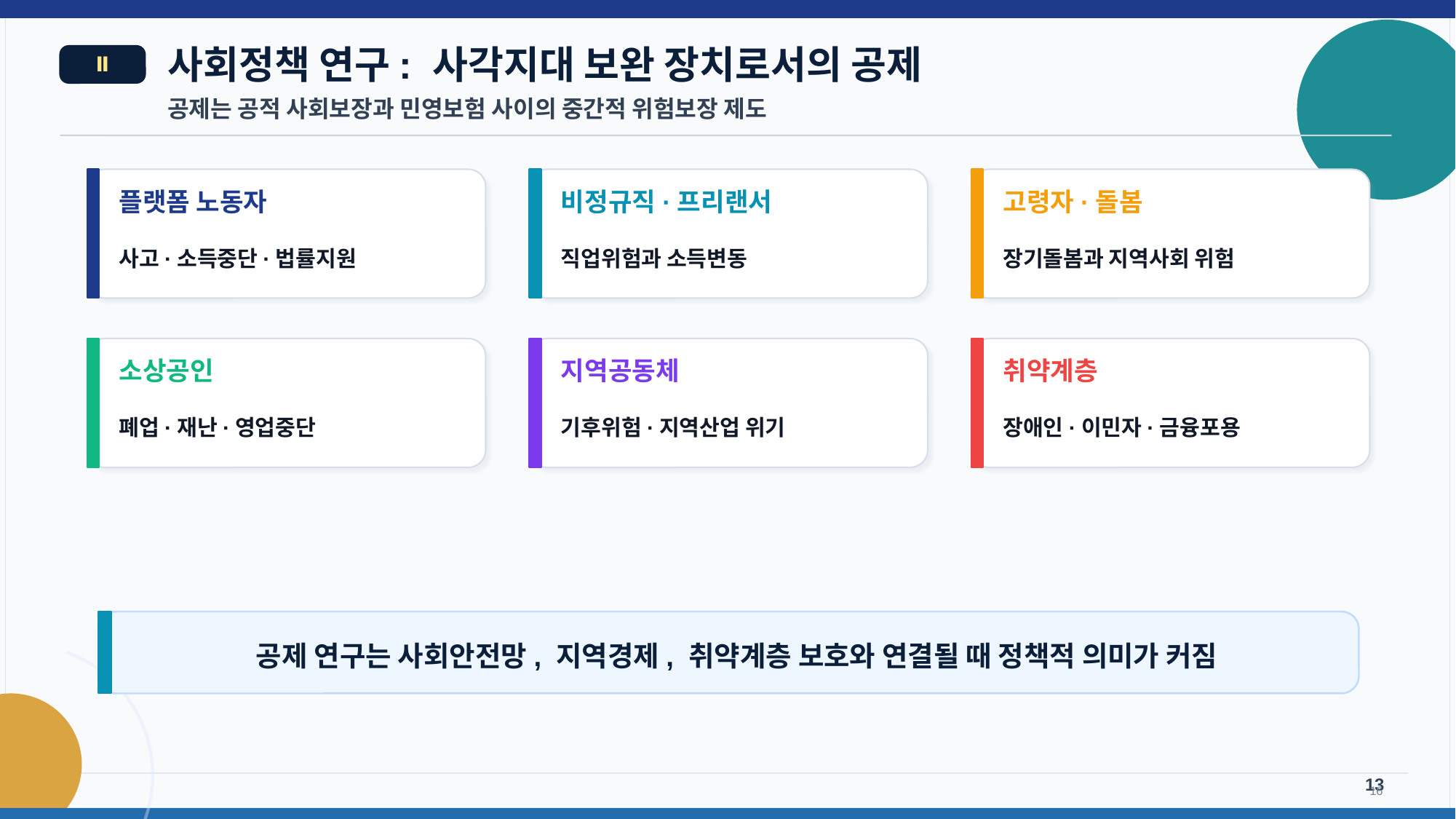

사회정책 연구: 사각지대 보완 장치로서의 공제

Ⅱ
공제는 공적 사회보장과 민영보험 사이의 중간적 위험보장 제도

플랫폼 노동자
비정규직·프리랜서
고령자·돌봄
사고·소득중단·법률지원
직업위험과 소득변동
장기돌봄과 지역사회 위험

소상공인
지역공동체
취약계층
폐업·재난·영업중단
기후위험·지역산업 위기
장애인·이민자·금융포용

공제 연구는 사회안전망, 지역경제, 취약계층 보호와 연결될 때 정책적 의미가 커짐

13
16